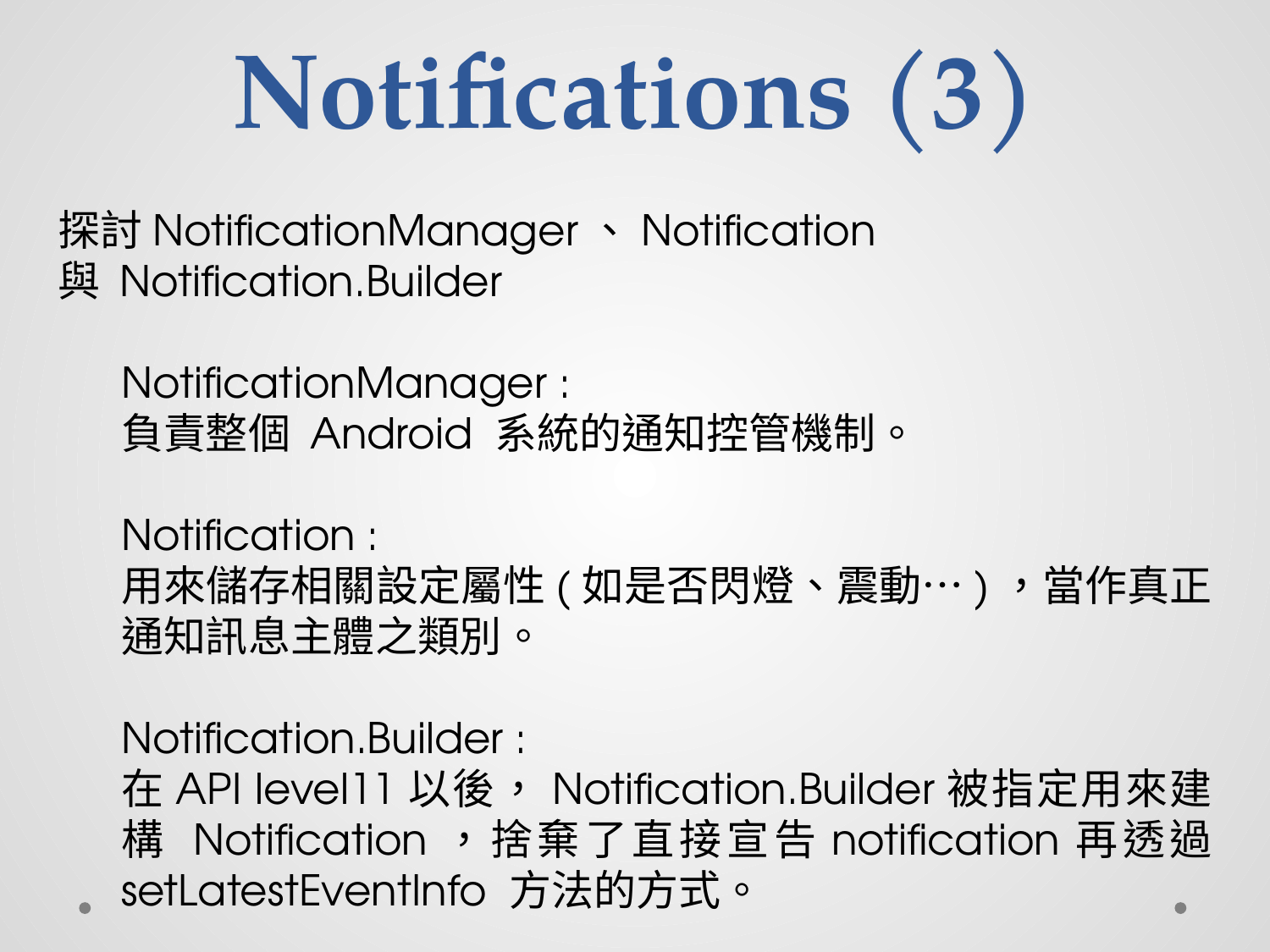

# Notifications (3)

探討NotificationManager、Notification 與 Notification.Builder

NotificationManager :
負責整個 Android 系統的通知控管機制。

Notification :
用來儲存相關設定屬性(如是否閃燈、震動…)，當作真正通知訊息主體之類別。

Notification.Builder :
在API level11以後，Notification.Builder被指定用來建構 Notification，捨棄了直接宣告notification再透過 setLatestEventInfo 方法的方式。